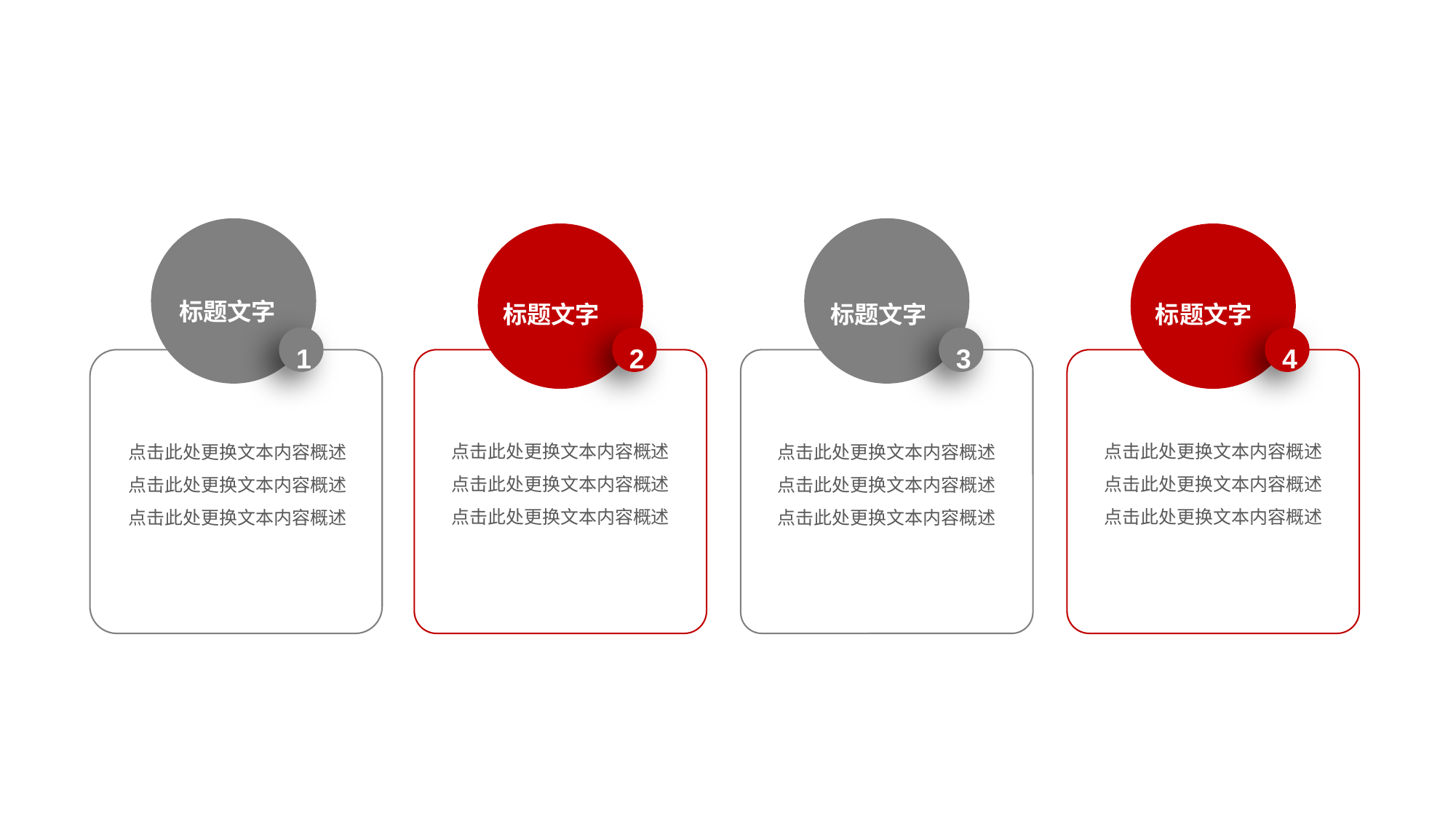

标题文字
1

点击此处更换文本内容概述
点击此处更换文本内容概述
点击此处更换文本内容概述

标题文字
3

点击此处更换文本内容概述
点击此处更换文本内容概述
点击此处更换文本内容概述

标题文字
2

点击此处更换文本内容概述
点击此处更换文本内容概述
点击此处更换文本内容概述

标题文字
4

点击此处更换文本内容概述
点击此处更换文本内容概述
点击此处更换文本内容概述